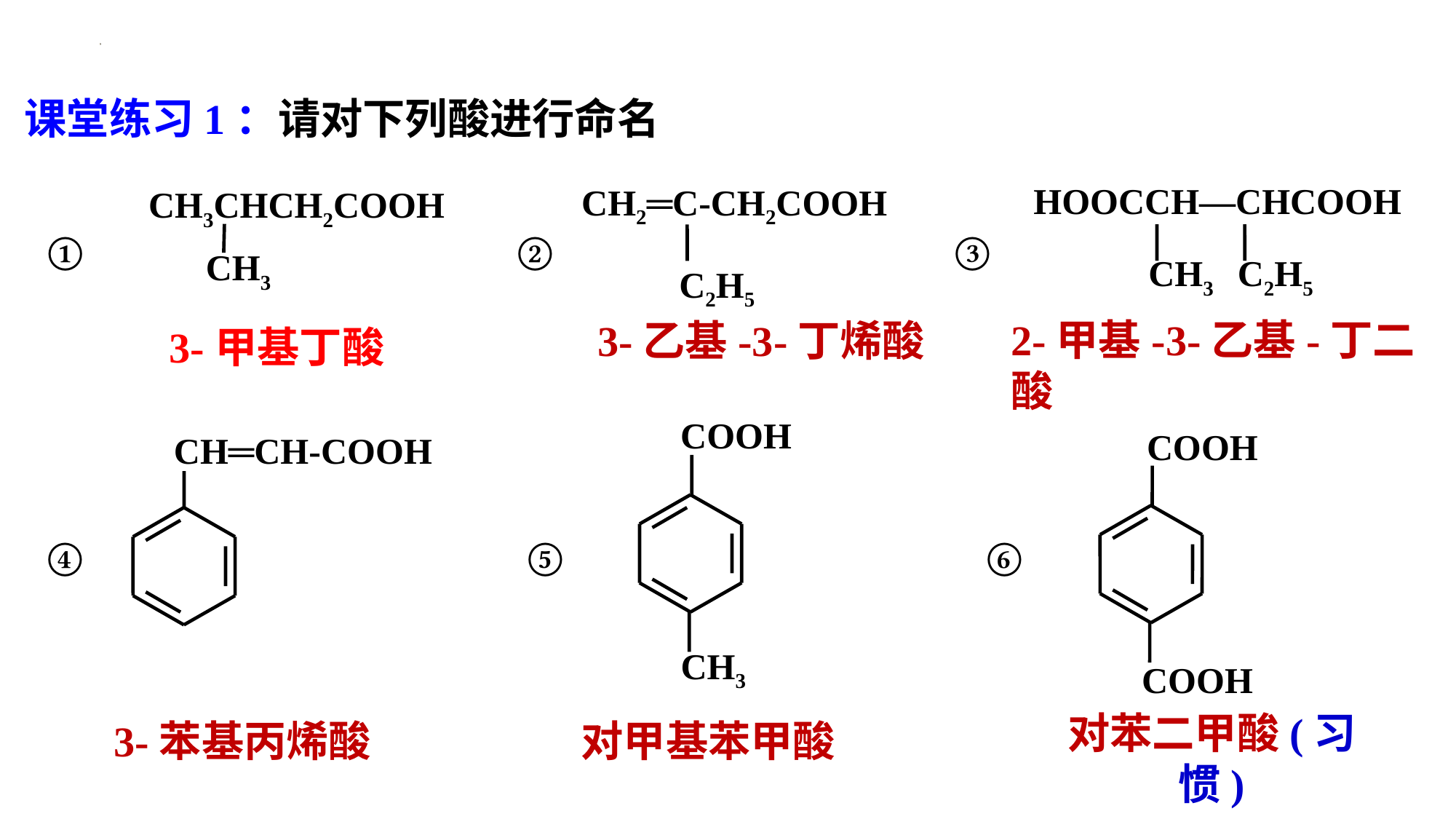

课堂练习1：请对下列酸进行命名
HOOCCH—CHCOOH

C2H5
CH3
CH2═C-CH2COOH

C2H5
CH3CHCH2COOH
CH3
①                                         ②                                      ③

④                                          ⑤                                        ⑥
2-甲基-3-乙基-丁二酸
3-乙基-3-丁烯酸
3-甲基丁酸
COOH

CH3
COOH

COOH
CH═CH-COOH

对苯二甲酸(习惯)
对甲基苯甲酸
3-苯基丙烯酸